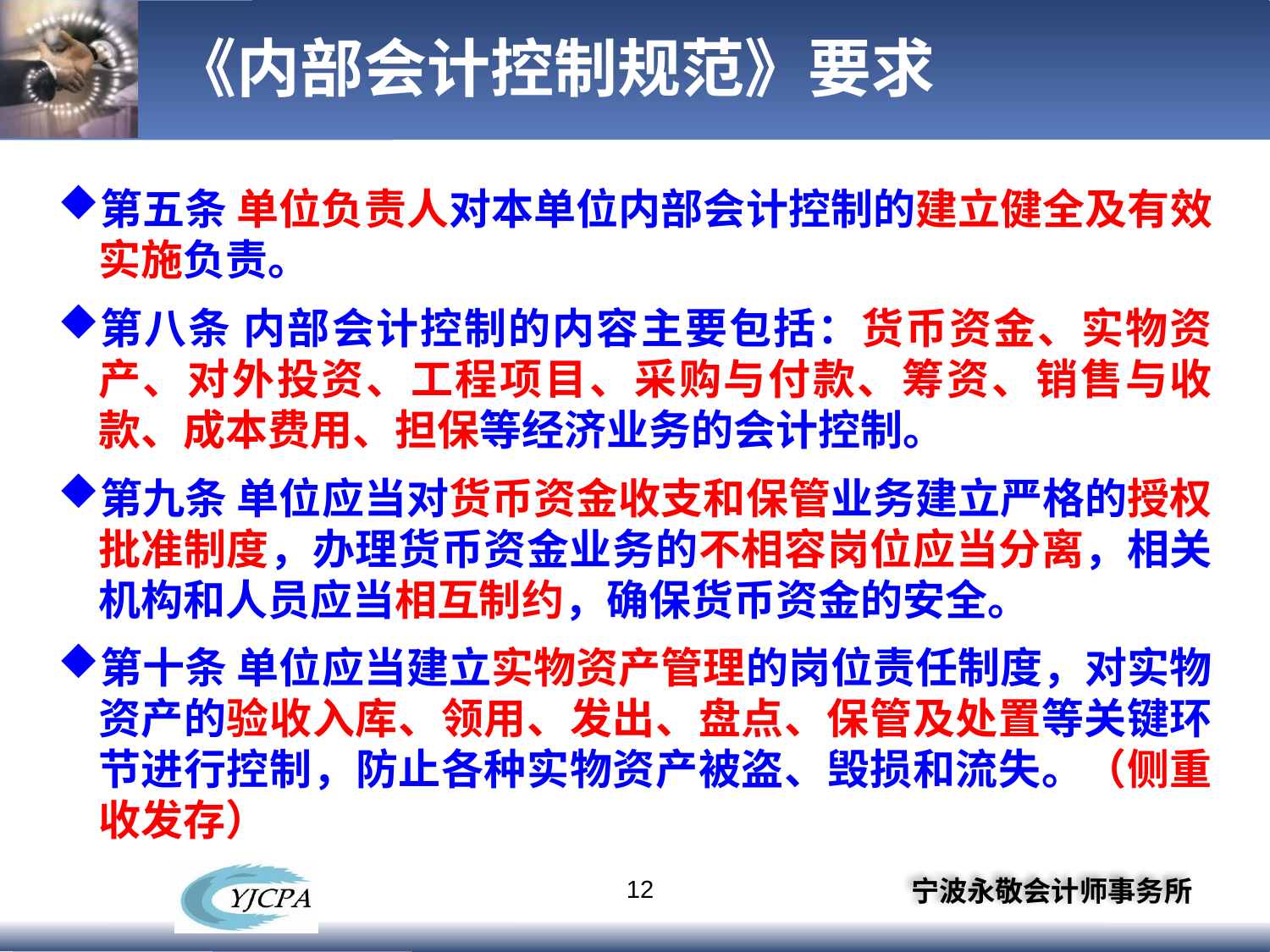

# 《内部会计控制规范》要求
第五条 单位负责人对本单位内部会计控制的建立健全及有效实施负责。
第八条 内部会计控制的内容主要包括：货币资金、实物资产、对外投资、工程项目、采购与付款、筹资、销售与收款、成本费用、担保等经济业务的会计控制。
第九条 单位应当对货币资金收支和保管业务建立严格的授权批准制度，办理货币资金业务的不相容岗位应当分离，相关机构和人员应当相互制约，确保货币资金的安全。
第十条 单位应当建立实物资产管理的岗位责任制度，对实物资产的验收入库、领用、发出、盘点、保管及处置等关键环节进行控制，防止各种实物资产被盗、毁损和流失。（侧重收发存）